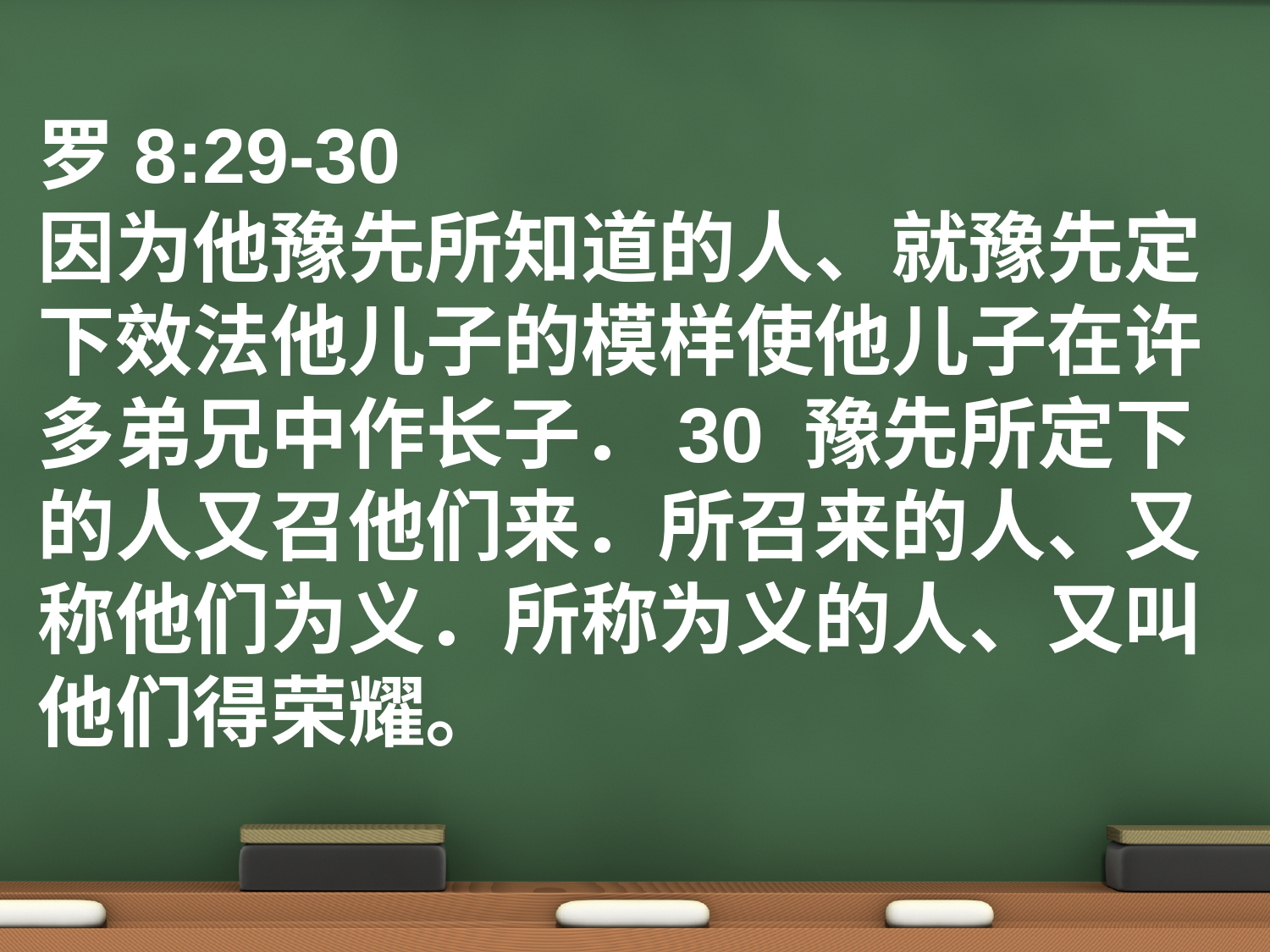

罗8:29-30
因为他豫先所知道的人、就豫先定下效法他儿子的模样使他儿子在许多弟兄中作长子．30 豫先所定下的人又召他们来．所召来的人、又称他们为义．所称为义的人、又叫他们得荣耀。